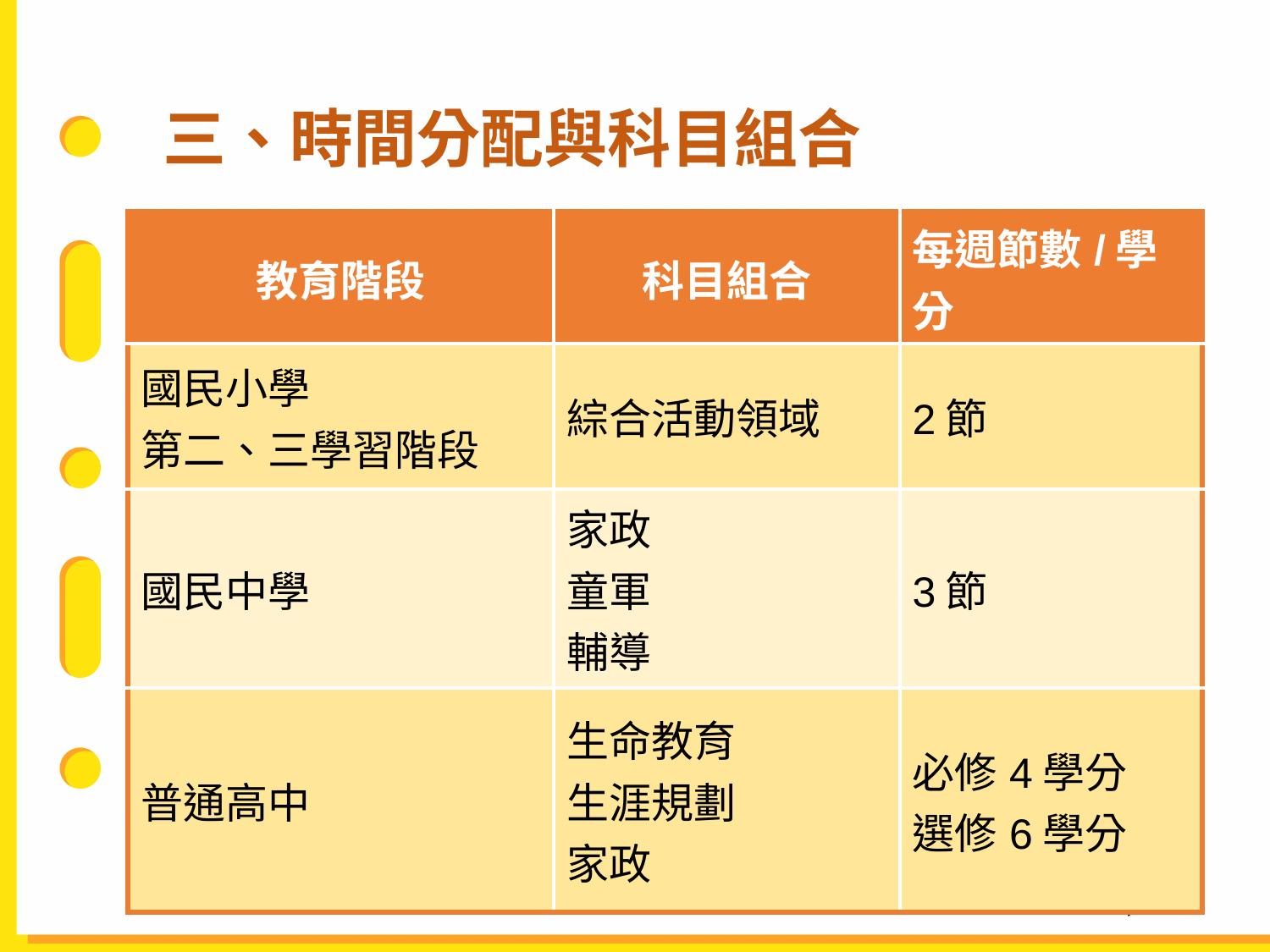

三、時間分配與科目組合
| 教育階段 | 科目組合 | 每週節數/學分 |
| --- | --- | --- |
| 國民小學 第二、三學習階段 | 綜合活動領域 | 2節 |
| 國民中學 | 家政 童軍 輔導 | 3節 |
| 普通高中 | 生命教育 生涯規劃 家政 | 必修4學分 選修6學分 |